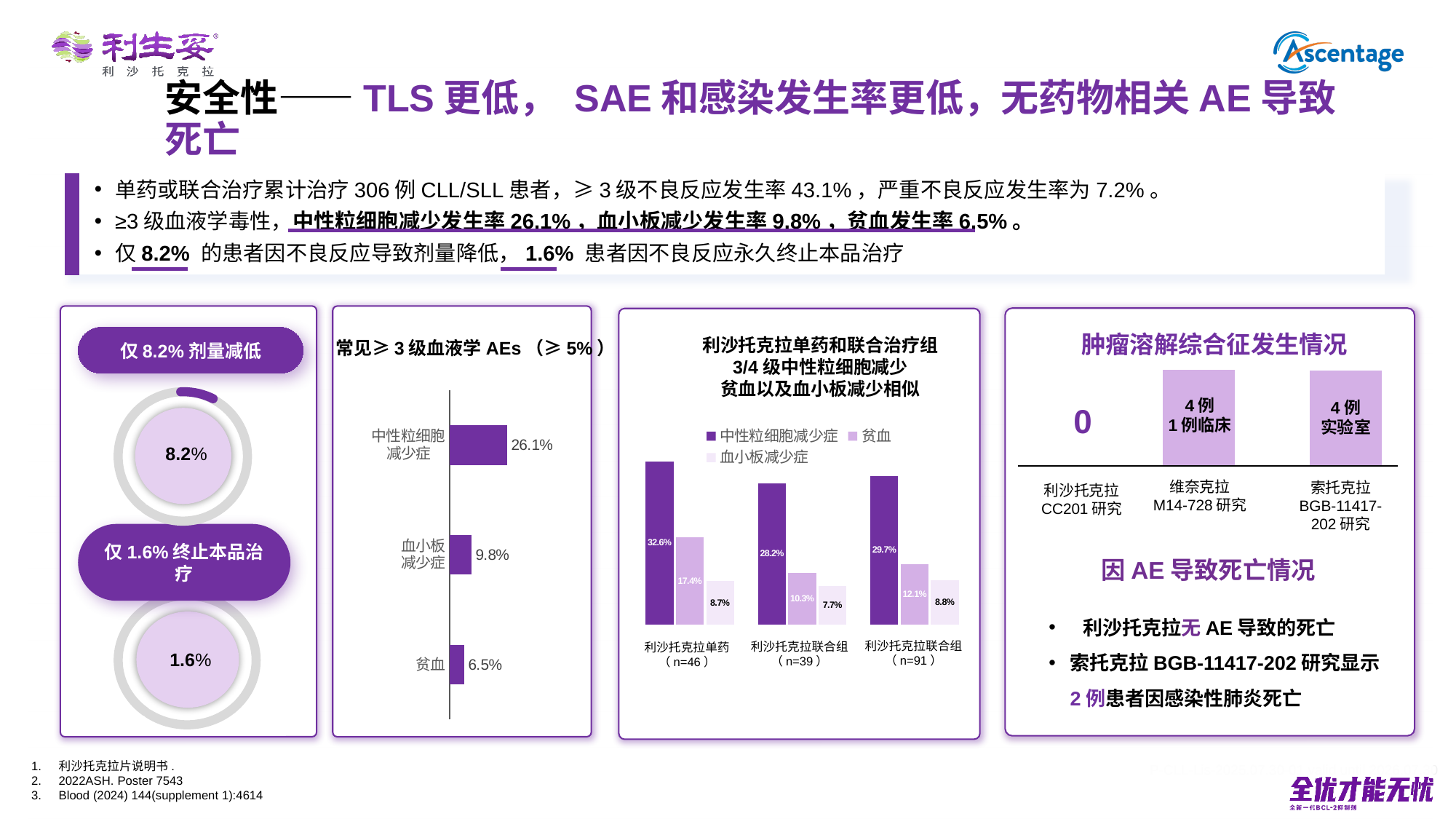

安全性——TLS更低， SAE和感染发生率更低，无药物相关AE导致死亡
单药或联合治疗累计治疗306例CLL/SLL患者，≥3级不良反应发生率43.1%，严重不良反应发生率为7.2%。
≥3级血液学毒性，中性粒细胞减少发生率26.1%，血小板减少发生率9.8%，贫血发生率6.5%。
仅8.2% 的患者因不良反应导致剂量降低，1.6% 患者因不良反应永久终止本品治疗

肿瘤溶解综合征发生情况
仅8.2%剂量减低
利沙托克拉单药和联合治疗组
3/4级中性粒细胞减少
贫血以及血小板减少相似
常见≥3级血液学AEs（≥5%）

### Chart

| Category | 利生妥®单药 |
|---|---|
| 贫血 | 0.065 |
| 血小板
减少症 | 0.098 |
| 中性粒细胞
减少症 | 0.261 |

4例
1例临床
0
4例
实验室
维奈克拉
M14-728研究
索托克拉
BGB-11417-202研究
利沙托克拉
CC201研究

8.2%

### Chart

| Category | 中性粒细胞减少症 | 贫血 | 血小板减少症 |
|---|---|---|---|
| 利生妥®单药(n=46) | 0.326 | 0.174 | 0.087 |
| 利生妥®+利妥昔单抗(n=39) | 0.282 | 0.103 | 0.077 |
| 利生妥®+阿可替尼(n=91) | 0.297 | 0.121 | 0.088 |
利沙托克拉联合组
（n=91）
利沙托克拉联合组
（n=39）
利沙托克拉单药
（n=46）
仅1.6%终止本品治疗
因AE导致死亡情况

利沙托克拉无AE导致的死亡
索托克拉BGB-11417-202研究显示2例患者因感染性肺炎死亡
1.6%
利沙托克拉片说明书.
2022ASH. Poster 7543
Blood (2024) 144(supplement 1):4614